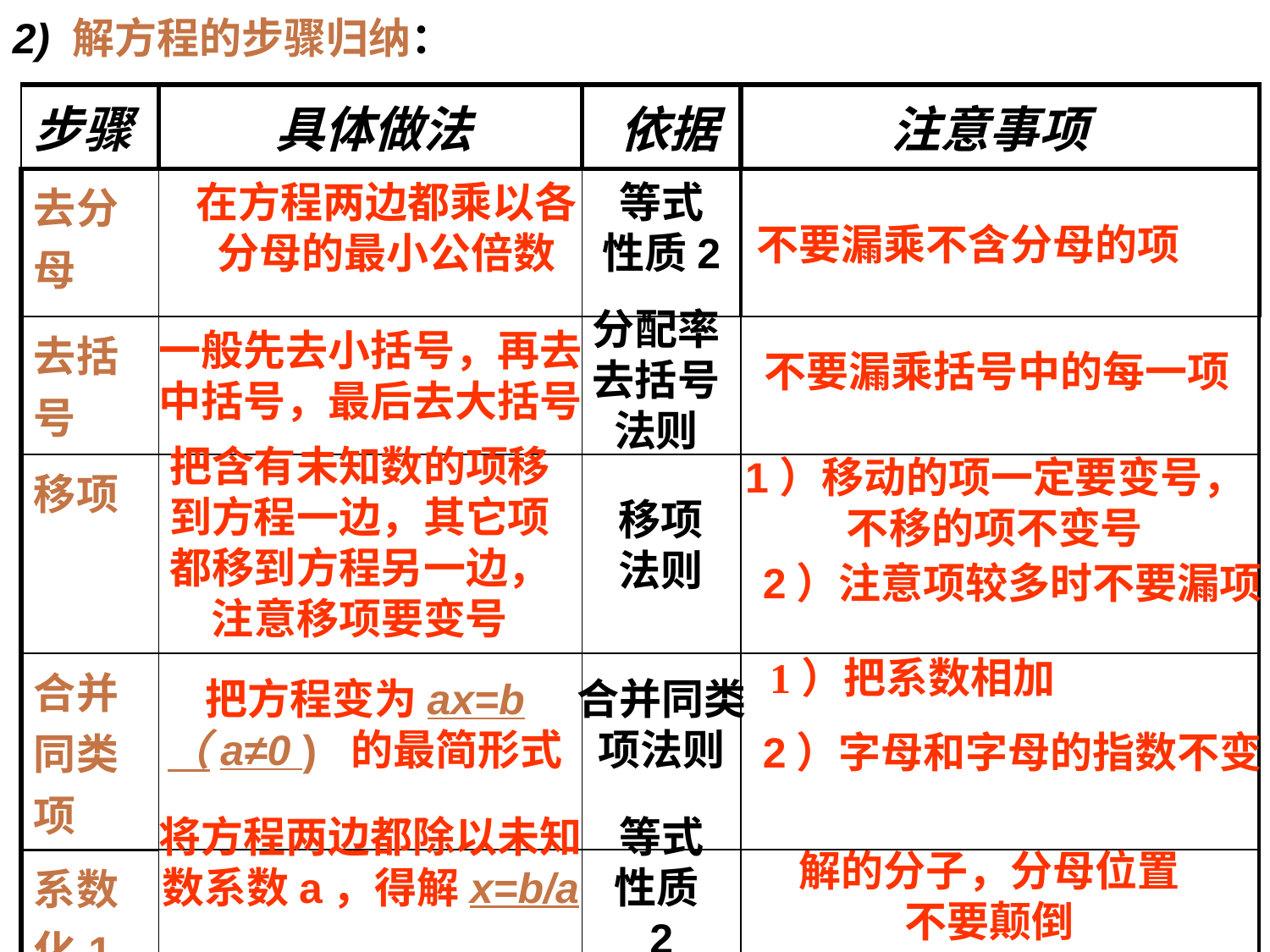

# 2) 解方程的步骤归纳：
| 步骤 | 具体做法 | 依据 | 注意事项 |
| --- | --- | --- | --- |
| 去分母 |  |  |  |
| 去括号 |  |  |  |
| 移项 |  |  |  |
| 合并同类项 |  |  |  |
| 系数化1 |  |  |  |
在方程两边都乘以各分母的最小公倍数
等式
性质2
不要漏乘不含分母的项
分配率 去括号法则
一般先去小括号，再去中括号，最后去大括号
不要漏乘括号中的每一项
把含有未知数的项移到方程一边，其它项都移到方程另一边，注意移项要变号
1）移动的项一定要变号，
不移的项不变号
移项法则
2）注意项较多时不要漏项
1）把系数相加
把方程变为ax=b
（a≠0 )  的最简形式
合并同类项法则
2）字母和字母的指数不变
将方程两边都除以未知数系数a，得解x=b/a
等式性质2
解的分子，分母位置不要颠倒